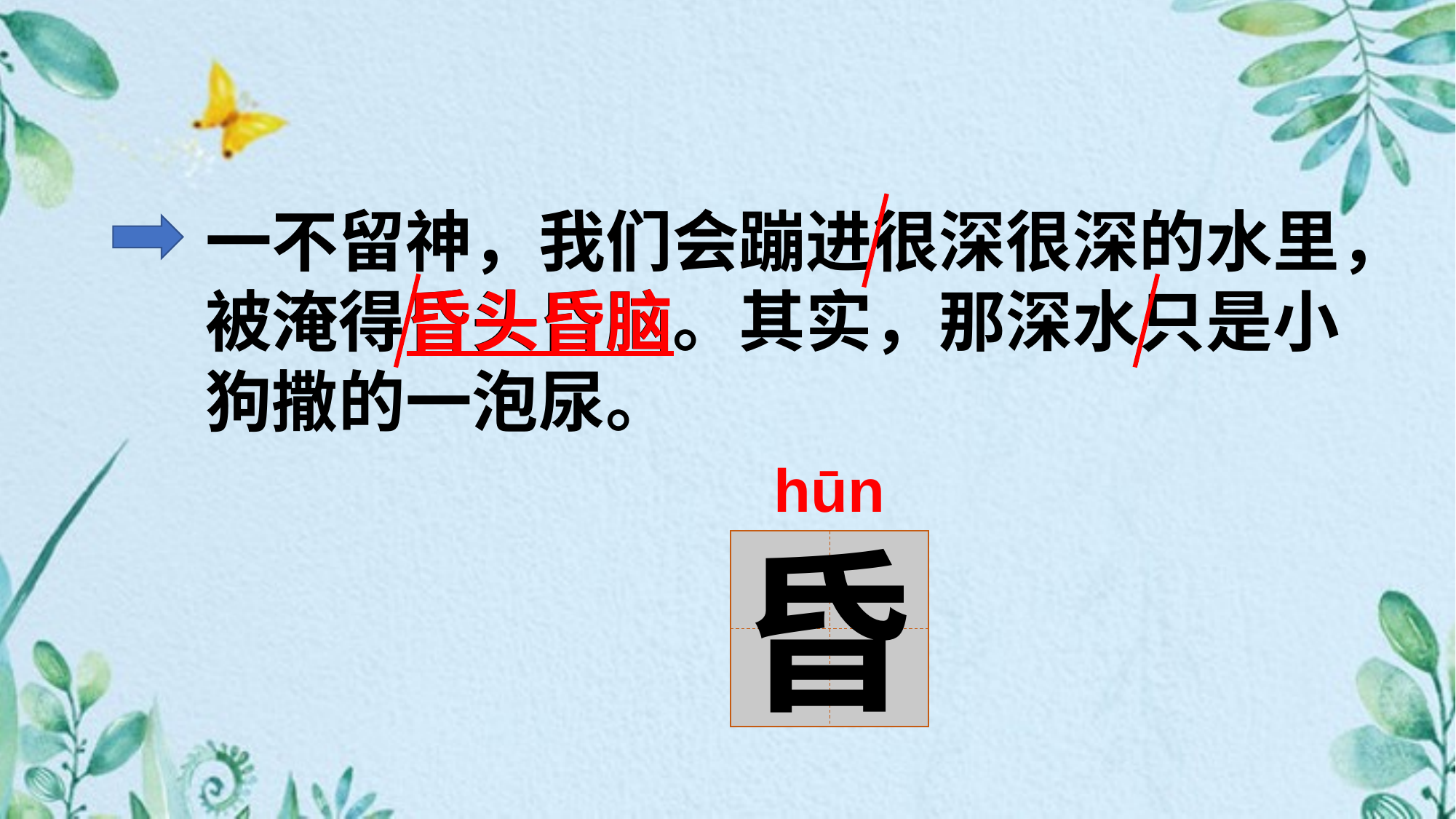

一不留神，我们会蹦进很深很深的水里，被淹得昏头昏脑。其实，那深水只是小狗撒的一泡尿。

昏头昏脑
hūn
昏